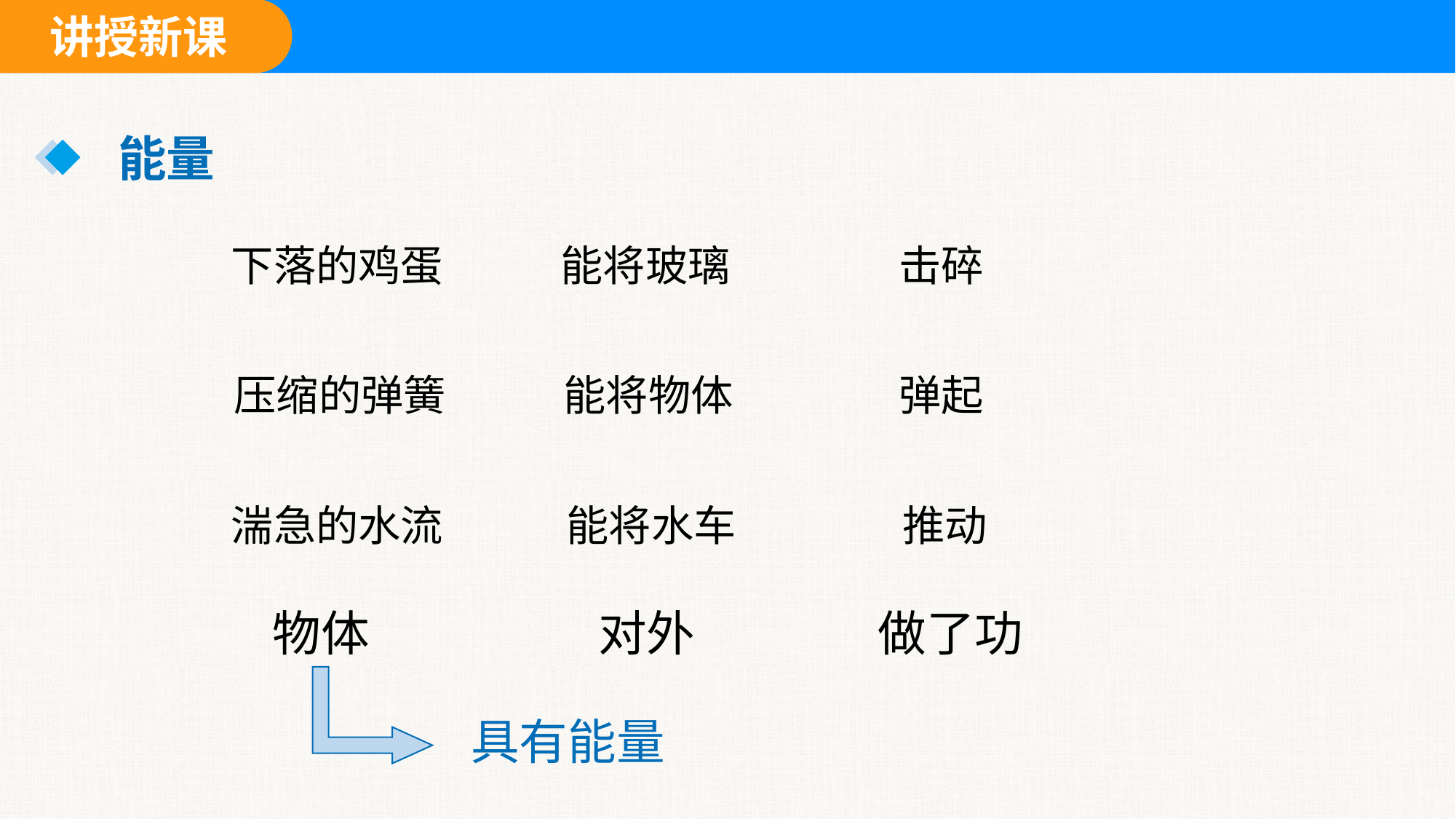

能量

下落的鸡蛋
能将玻璃
击碎
压缩的弹簧
能将物体
弹起
湍急的水流
能将水车
推动
物体
对外
做了功

具有能量